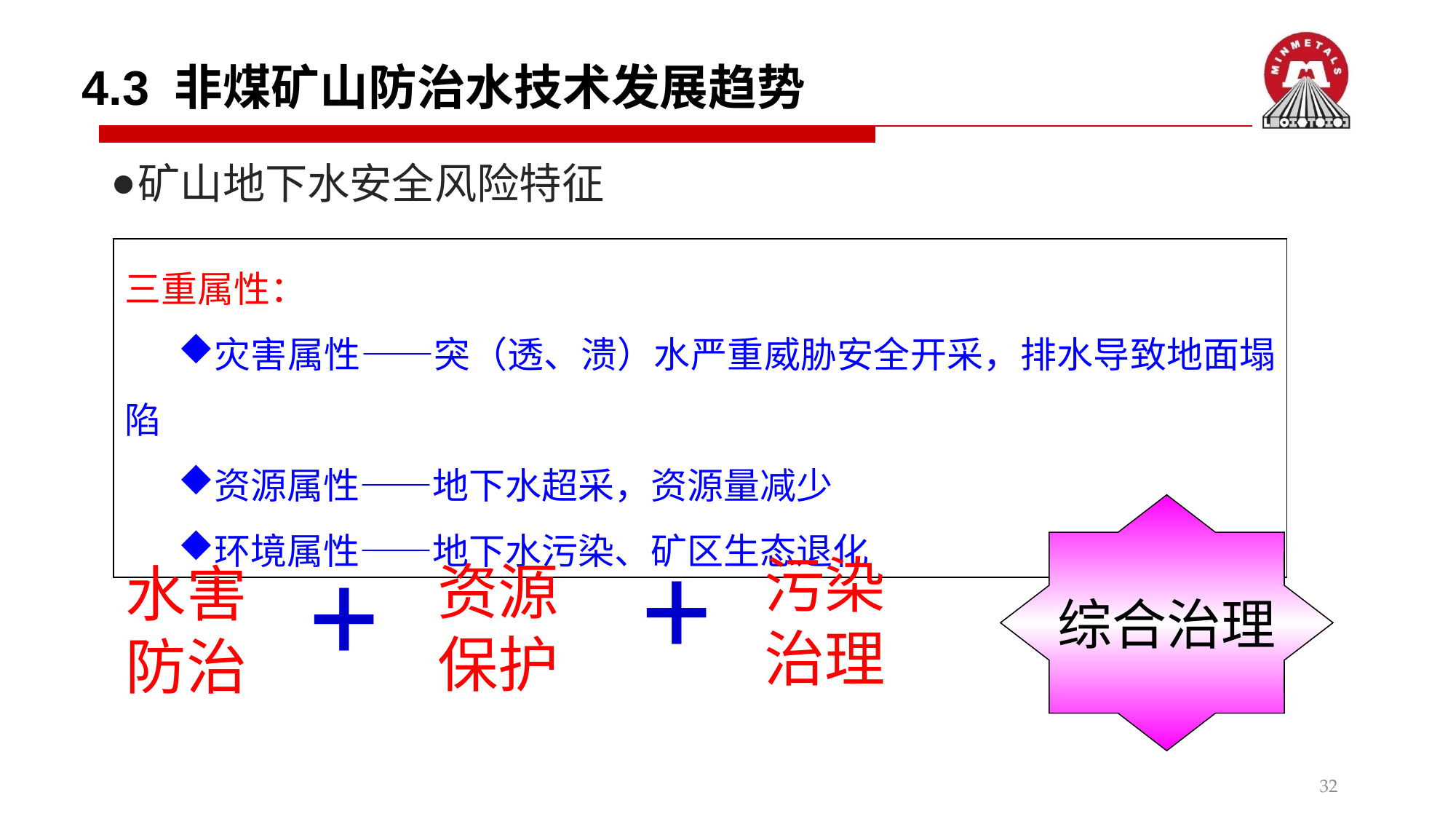

4.3 非煤矿山防治水技术发展趋势
矿山地下水安全风险特征

三重属性：
灾害属性——突（透、溃）水严重威胁安全开采，排水导致地面塌陷
资源属性——地下水超采，资源量减少
环境属性——地下水污染、矿区生态退化
综合治理
+
+
污染
治理
资源
保护
水害防治
32